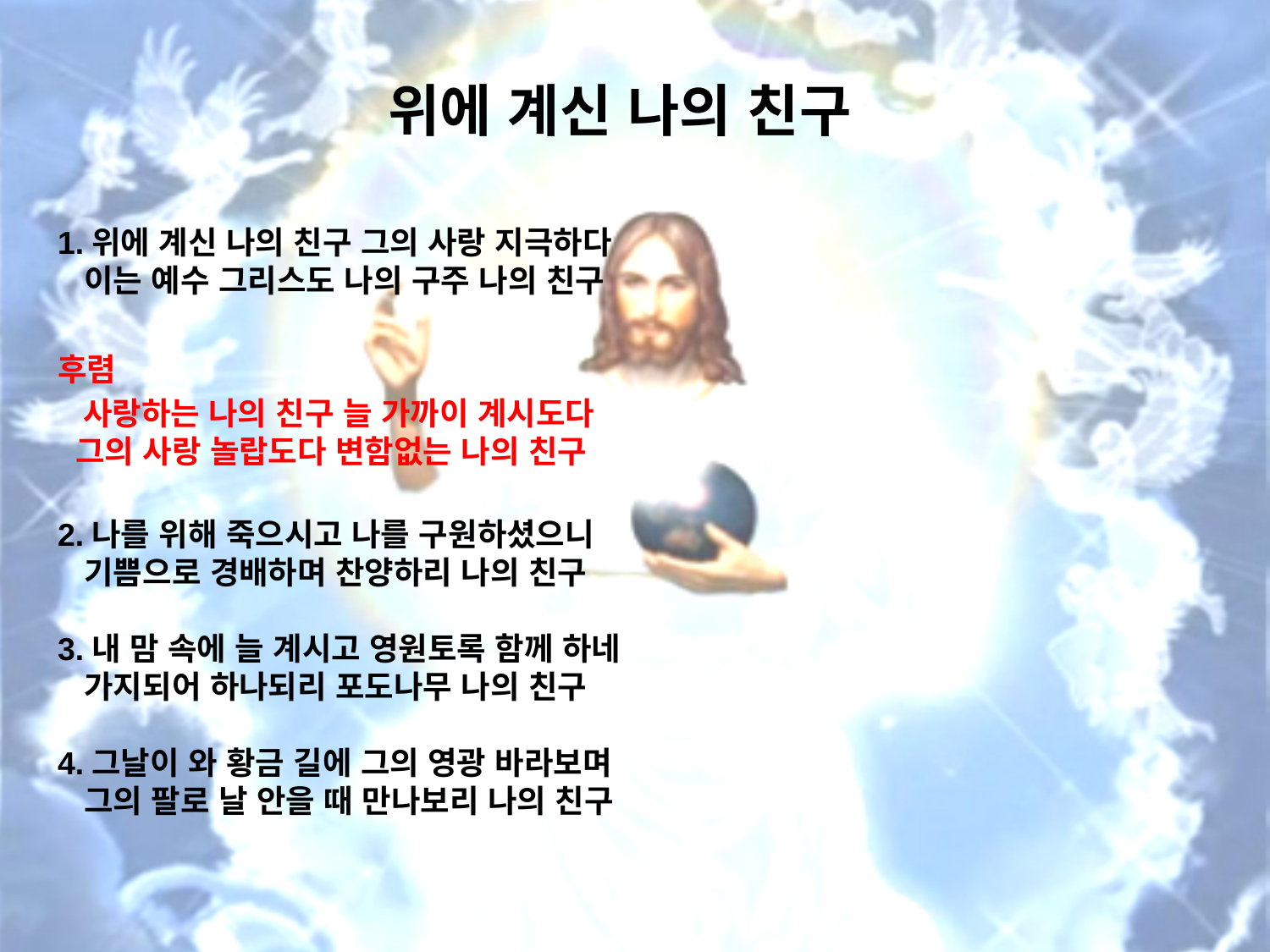

# 위에 계신 나의 친구
1.위에 계신 나의 친구 그의 사랑 지극하다
   이는 예수 그리스도 나의 구주 나의 친구

후렴
  사랑하는 나의 친구 늘 가까이 계시도다
  그의 사랑 놀랍도다 변함없는 나의 친구
2.나를 위해 죽으시고 나를 구원하셨으니
   기쁨으로 경배하며 찬양하리 나의 친구
3.내 맘 속에 늘 계시고 영원토록 함께 하네
   가지되어 하나되리 포도나무 나의 친구
4.그날이 와 황금 길에 그의 영광 바라보며
   그의 팔로 날 안을 때 만나보리 나의 친구